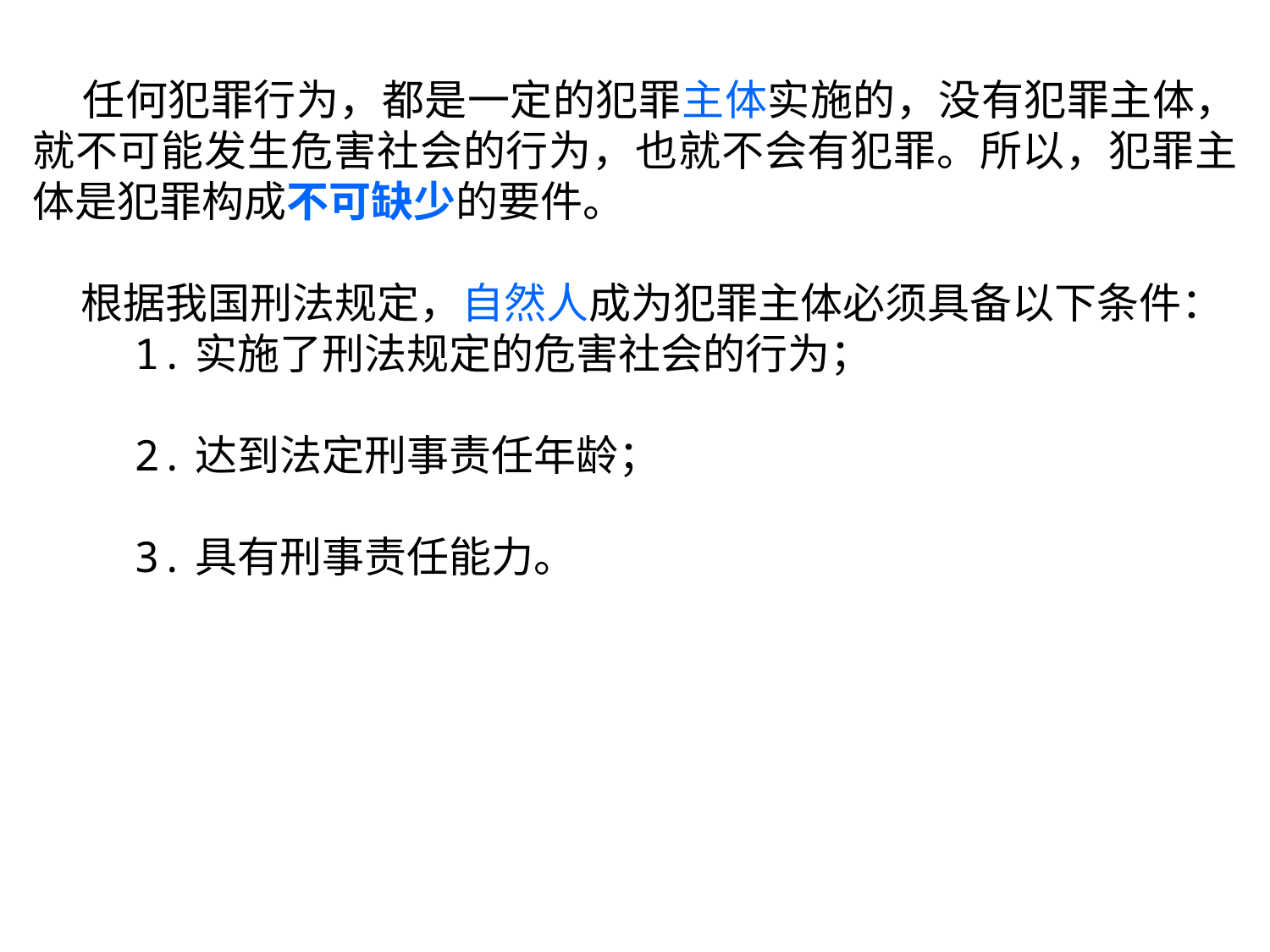

任何犯罪行为，都是一定的犯罪主体实施的，没有犯罪主体，就不可能发生危害社会的行为，也就不会有犯罪。所以，犯罪主体是犯罪构成不可缺少的要件。

    根据我国刑法规定，自然人成为犯罪主体必须具备以下条件：
    1.实施了刑法规定的危害社会的行为；

    2.达到法定刑事责任年龄；

    3.具有刑事责任能力。